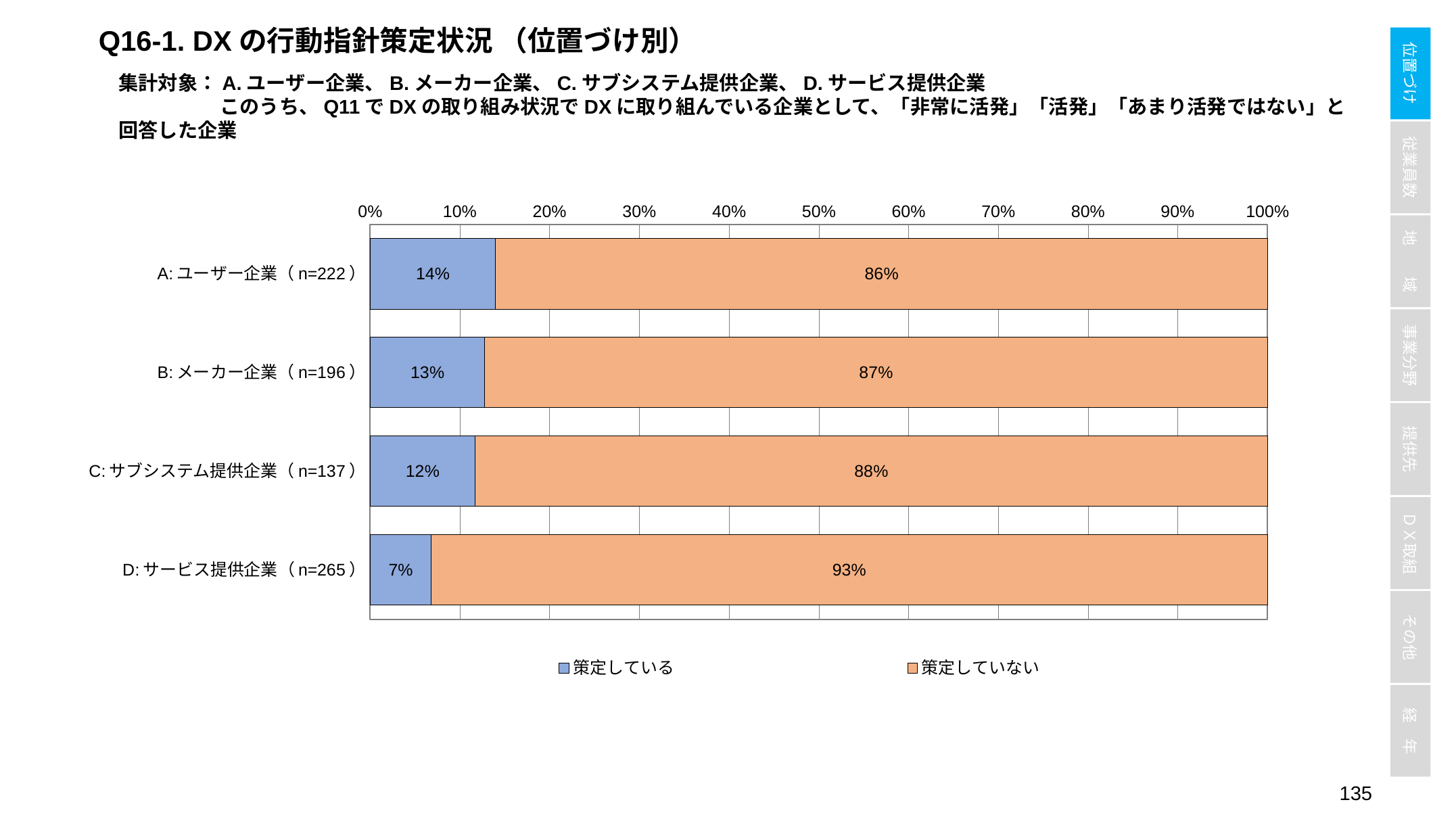

Q16-1. DXの行動指針策定状況 （位置づけ別）
集計対象：A.ユーザー企業、B.メーカー企業、C.サブシステム提供企業、D.サービス提供企業
	このうち、Q11でDXの取り組み状況でDXに取り組んでいる企業として、「非常に活発」「活発」「あまり活発ではない」と回答した企業

### Chart

| Category | 策定している | 策定していない |
|---|---|---|
| A:ユーザー企業（n=222） | 0.13963963963963963 | 0.8603603603603603 |
| B:メーカー企業（n=196） | 0.12755102040816327 | 0.8724489795918368 |
| C:サブシステム提供企業（n=137） | 0.11678832116788321 | 0.8832116788321168 |
| D:サービス提供企業（n=265） | 0.06792452830188679 | 0.9320754716981132 |
135